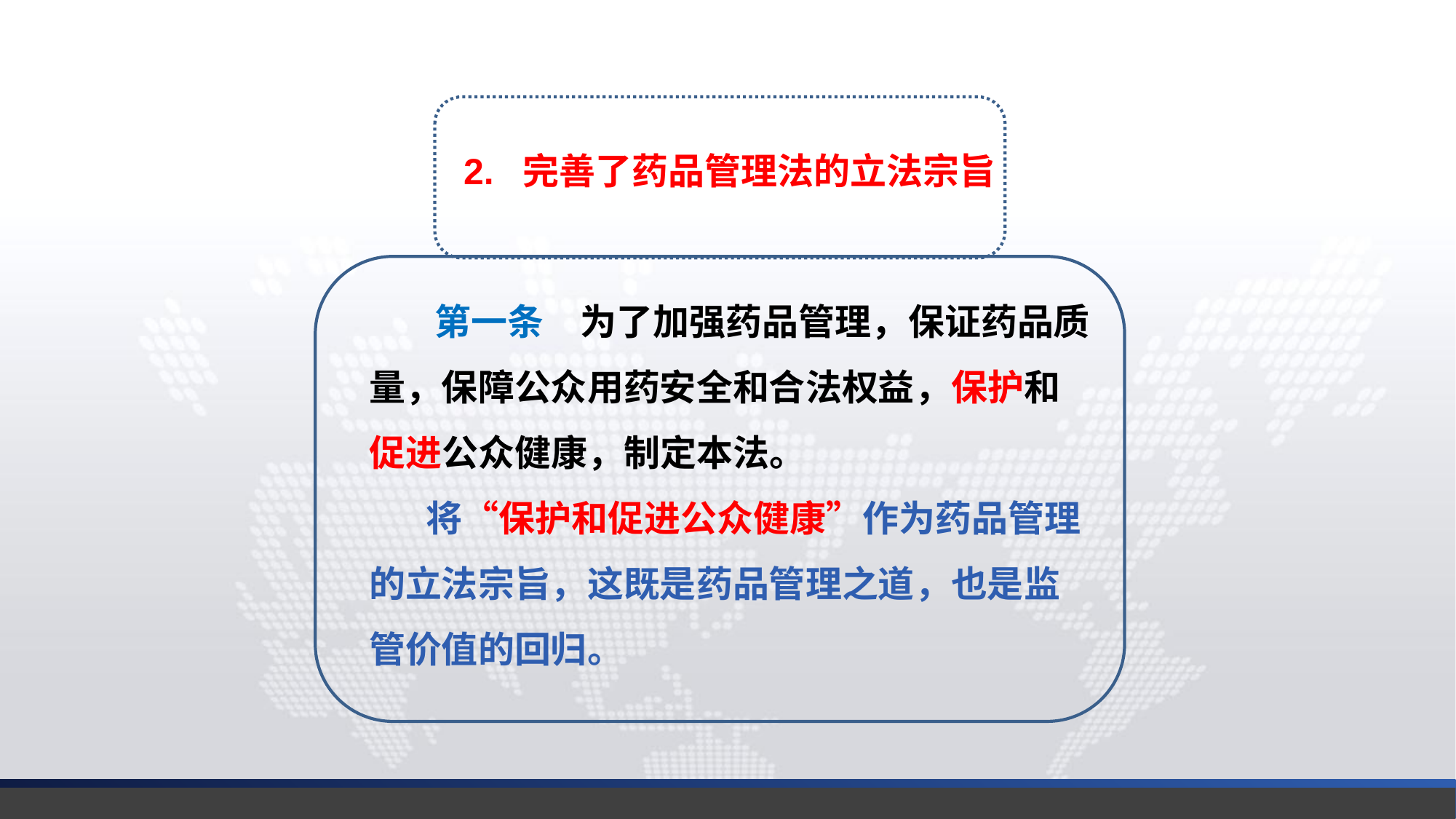

2.  完善了药品管理法的立法宗旨

       第一条　为了加强药品管理，保证药品质量，保障公众用药安全和合法权益，保护和促进公众健康，制定本法。
       将“保护和促进公众健康”作为药品管理的立法宗旨，这既是药品管理之道，也是监管价值的回归。

延时符